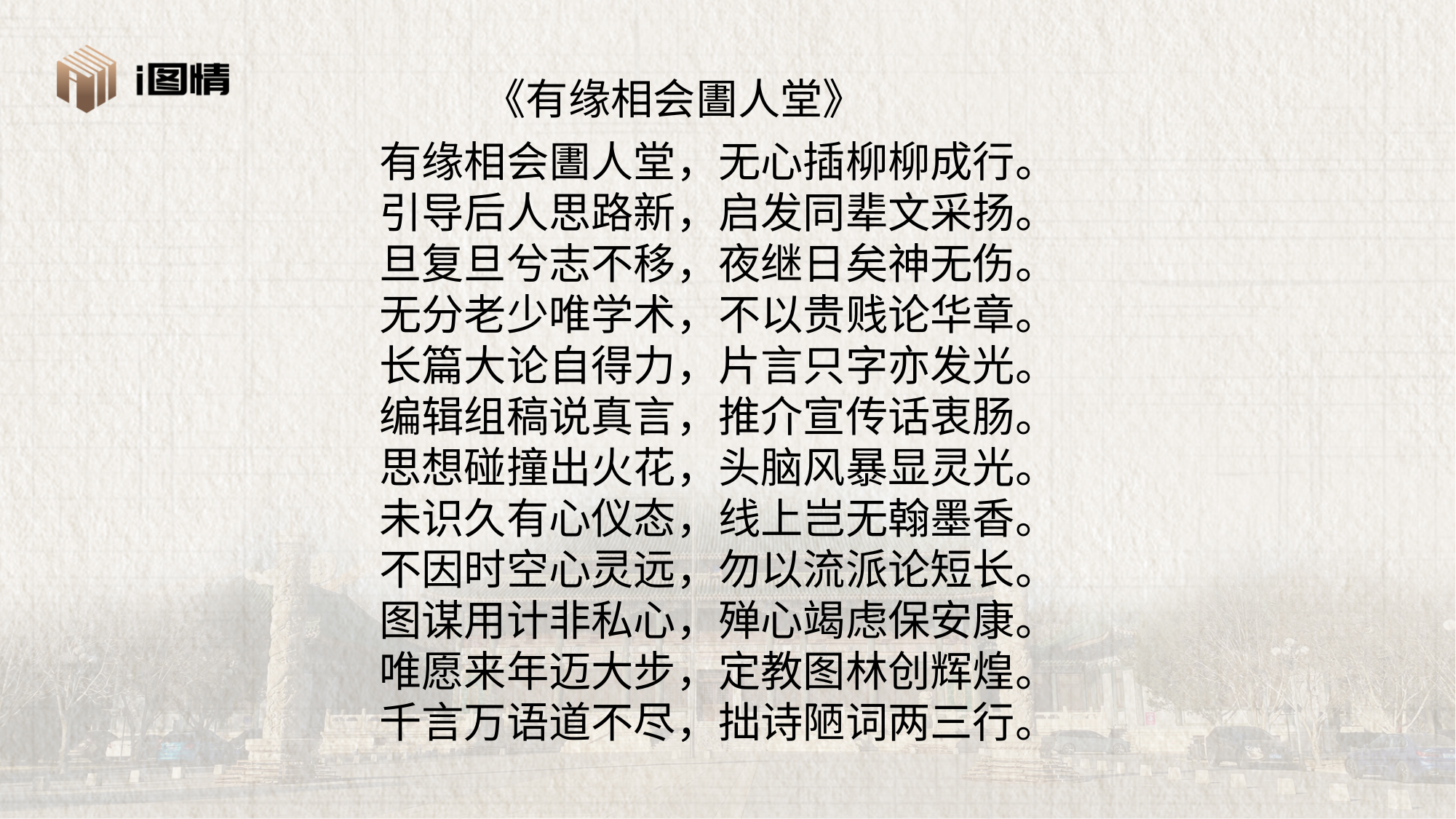

《有缘相会圕人堂》
有缘相会圕人堂，无心插柳柳成行。
引导后人思路新，启发同辈文采扬。
旦复旦兮志不移，夜继日矣神无伤。
无分老少唯学术，不以贵贱论华章。
长篇大论自得力，片言只字亦发光。
编辑组稿说真言，推介宣传话衷肠。
思想碰撞出火花，头脑风暴显灵光。
未识久有心仪态，线上岂无翰墨香。
不因时空心灵远，勿以流派论短长。
图谋用计非私心，殚心竭虑保安康。
唯愿来年迈大步，定教图林创辉煌。
千言万语道不尽，拙诗陋词两三行。
37